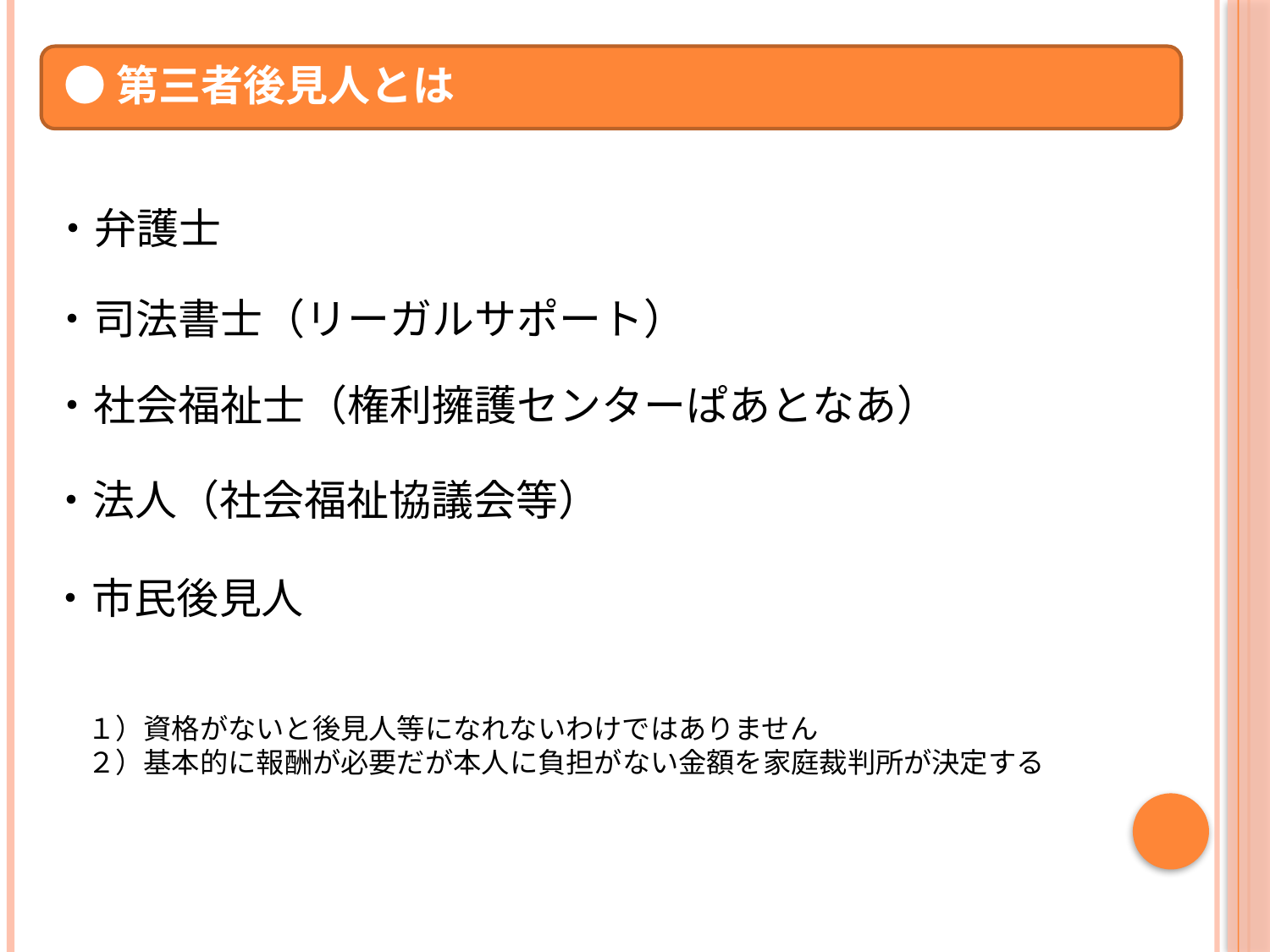

●第三者後見人とは

・弁護士

・司法書士（リーガルサポート）
・社会福祉士（権利擁護センターぱあとなあ）
・法人（社会福祉協議会等）
・市民後見人
１）資格がないと後見人等になれないわけではありません
２）基本的に報酬が必要だが本人に負担がない金額を家庭裁判所が決定する